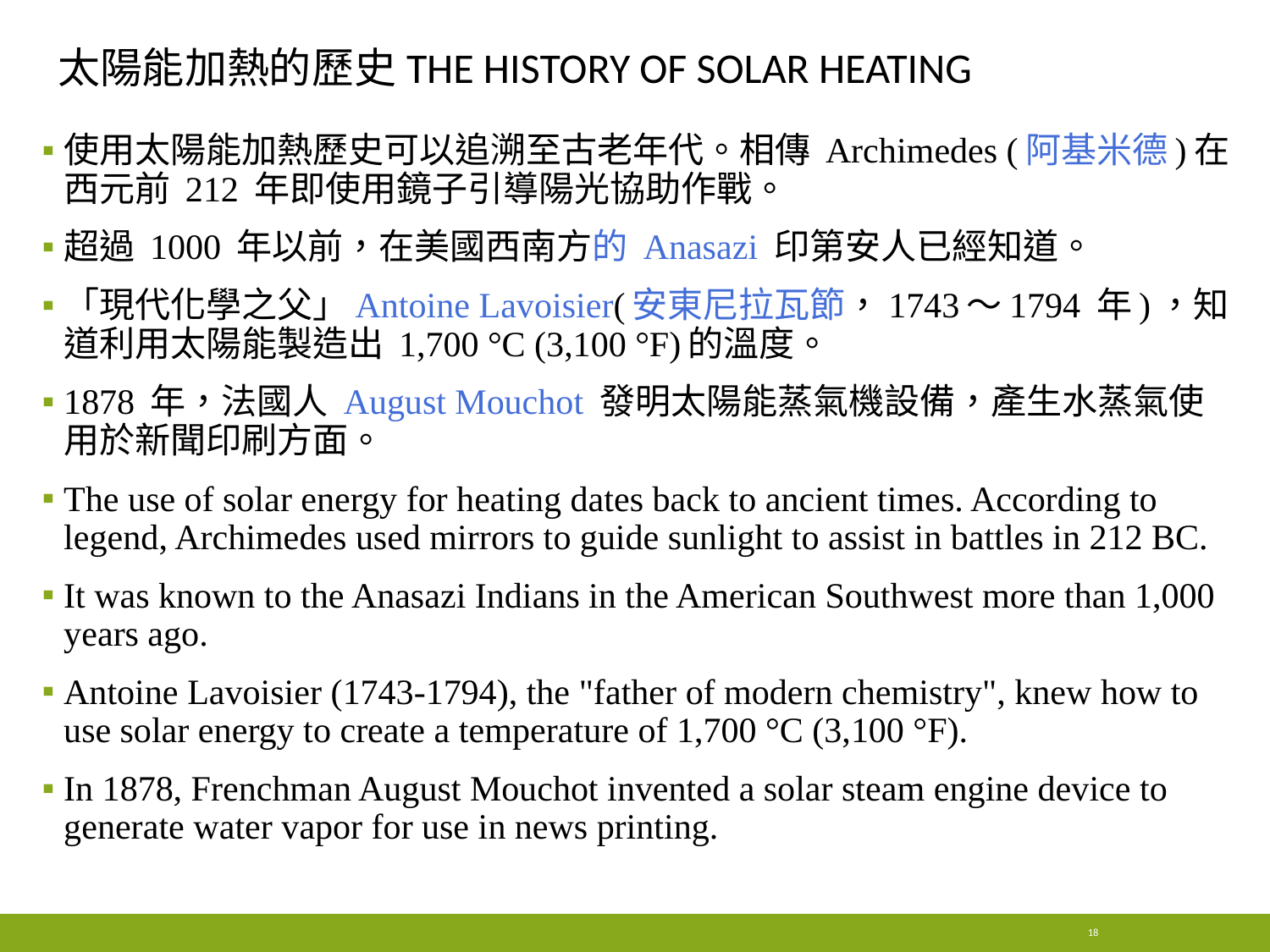

# 太陽能加熱的歷史The history of solar heating
使用太陽能加熱歷史可以追溯至古老年代。相傳 Archimedes (阿基米德)在西元前 212 年即使用鏡子引導陽光協助作戰。
超過 1000 年以前，在美國西南方的 Anasazi 印第安人已經知道。
「現代化學之父」Antoine Lavoisier(安東尼拉瓦節，1743～1794 年)，知道利用太陽能製造出 1,700 °C (3,100 °F)的溫度。
1878 年，法國人 August Mouchot 發明太陽能蒸氣機設備，產生水蒸氣使用於新聞印刷方面。
The use of solar energy for heating dates back to ancient times. According to legend, Archimedes used mirrors to guide sunlight to assist in battles in 212 BC.
It was known to the Anasazi Indians in the American Southwest more than 1,000 years ago.
Antoine Lavoisier (1743-1794), the "father of modern chemistry", knew how to use solar energy to create a temperature of 1,700 °C (3,100 °F).
In 1878, Frenchman August Mouchot invented a solar steam engine device to generate water vapor for use in news printing.
18